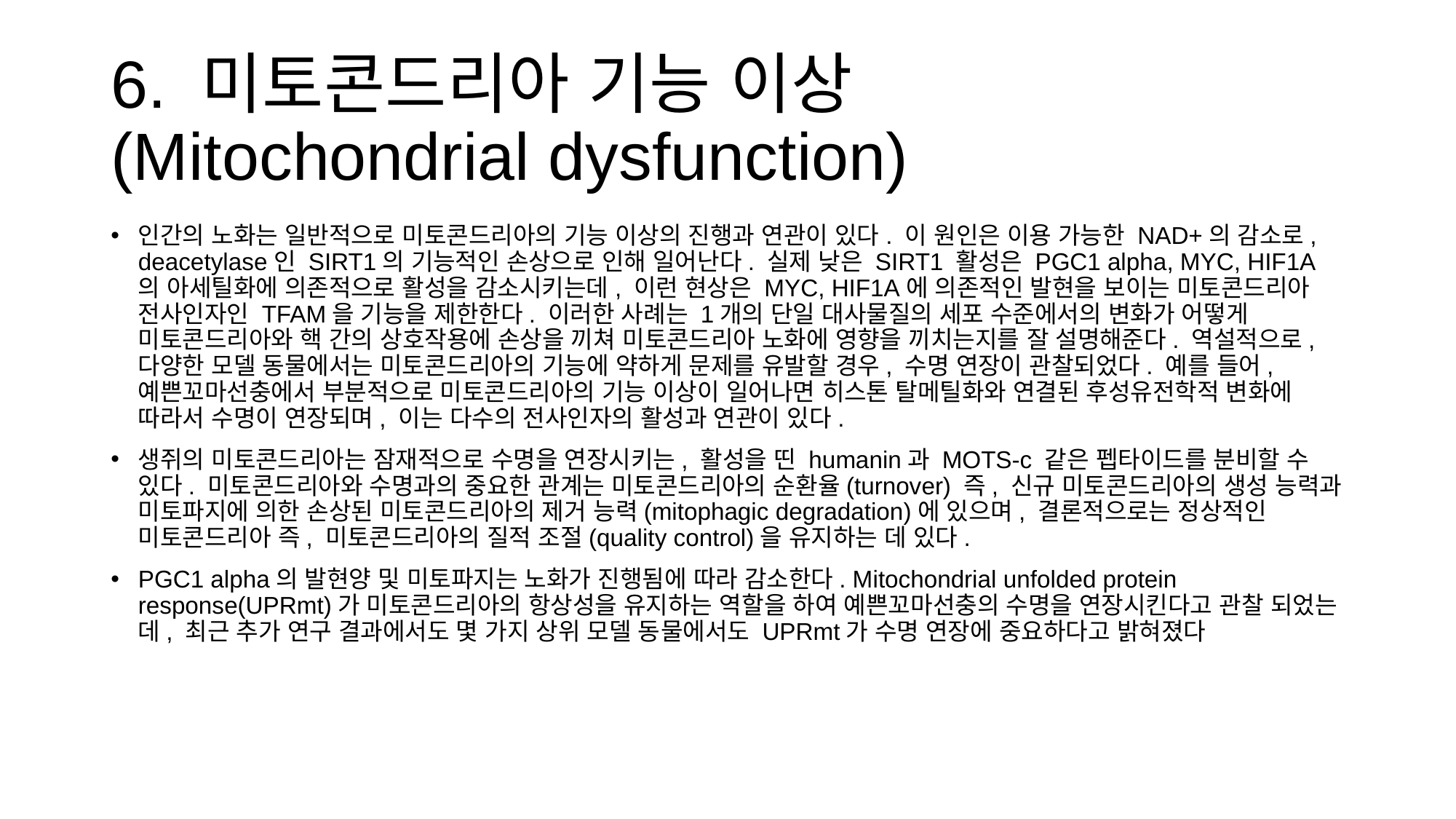

# 6. 미토콘드리아 기능 이상 (Mitochondrial dysfunction)
인간의 노화는 일반적으로 미토콘드리아의 기능 이상의 진행과 연관이 있다. 이 원인은 이용 가능한 NAD+의 감소로, deacetylase인 SIRT1의 기능적인 손상으로 인해 일어난다. 실제 낮은 SIRT1 활성은 PGC1 alpha, MYC, HIF1A의 아세틸화에 의존적으로 활성을 감소시키는데, 이런 현상은 MYC, HIF1A에 의존적인 발현을 보이는 미토콘드리아 전사인자인 TFAM을 기능을 제한한다. 이러한 사례는 1개의 단일 대사물질의 세포 수준에서의 변화가 어떻게 미토콘드리아와 핵 간의 상호작용에 손상을 끼쳐 미토콘드리아 노화에 영향을 끼치는지를 잘 설명해준다. 역설적으로, 다양한 모델 동물에서는 미토콘드리아의 기능에 약하게 문제를 유발할 경우, 수명 연장이 관찰되었다. 예를 들어, 예쁜꼬마선충에서 부분적으로 미토콘드리아의 기능 이상이 일어나면 히스톤 탈메틸화와 연결된 후성유전학적 변화에 따라서 수명이 연장되며, 이는 다수의 전사인자의 활성과 연관이 있다.
생쥐의 미토콘드리아는 잠재적으로 수명을 연장시키는, 활성을 띤 humanin과 MOTS-c 같은 펩타이드를 분비할 수 있다. 미토콘드리아와 수명과의 중요한 관계는 미토콘드리아의 순환율(turnover) 즉, 신규 미토콘드리아의 생성 능력과 미토파지에 의한 손상된 미토콘드리아의 제거 능력(mitophagic degradation)에 있으며, 결론적으로는 정상적인 미토콘드리아 즉, 미토콘드리아의 질적 조절(quality control)을 유지하는 데 있다.
PGC1 alpha의 발현양 및 미토파지는 노화가 진행됨에 따라 감소한다. Mitochondrial unfolded protein response(UPRmt)가 미토콘드리아의 항상성을 유지하는 역할을 하여 예쁜꼬마선충의 수명을 연장시킨다고 관찰 되었는 데, 최근 추가 연구 결과에서도 몇 가지 상위 모델 동물에서도 UPRmt가 수명 연장에 중요하다고 밝혀졌다